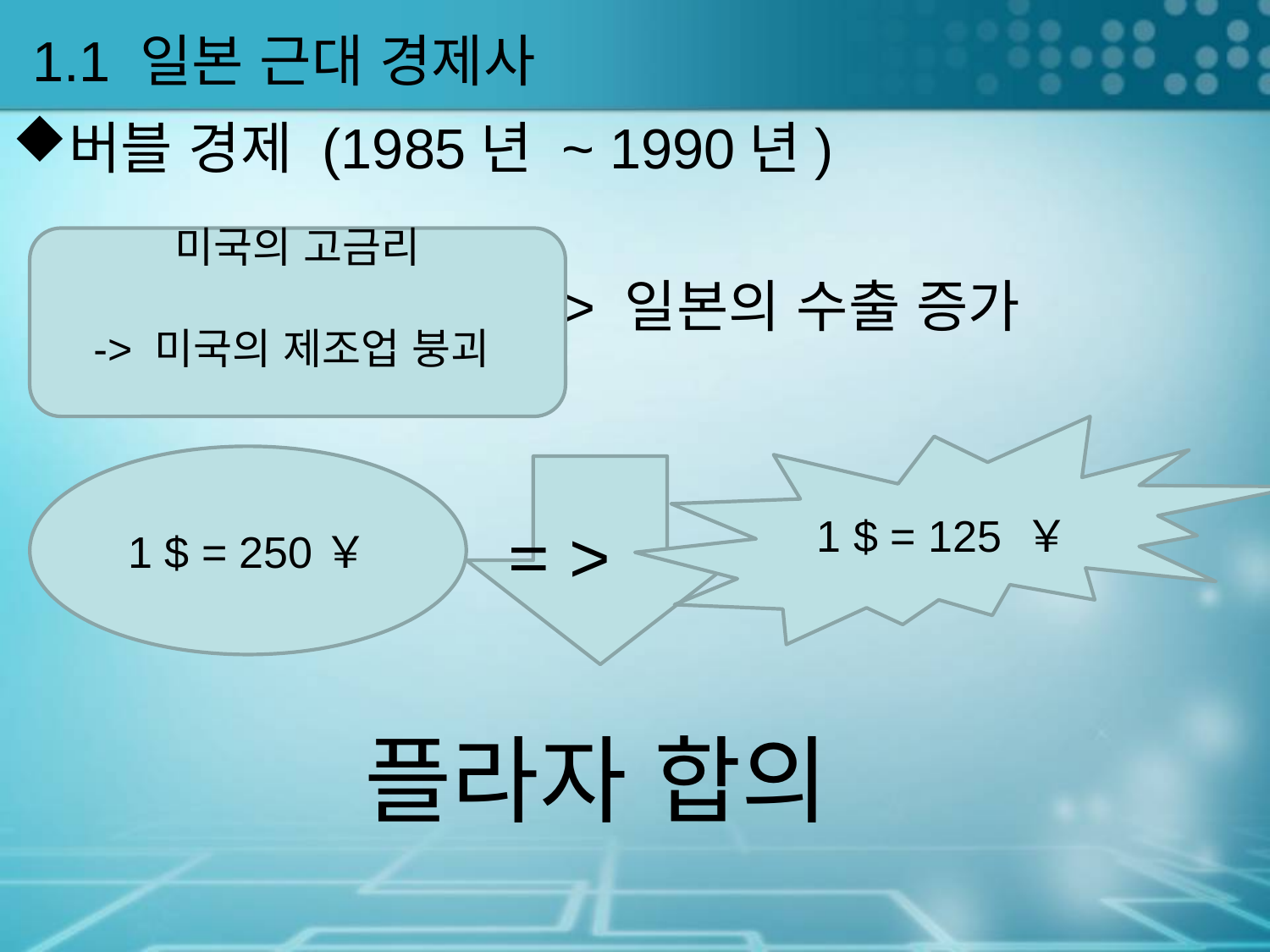

# 1.1 일본 근대 경제사
버블 경제 (1985년 ~ 1990년)

                                 => 일본의 수출 증가

미국의 고금리

-> 미국의 제조업 붕괴

1 $ = 125 ￥
= >
1 $ = 250￥

플라자 합의